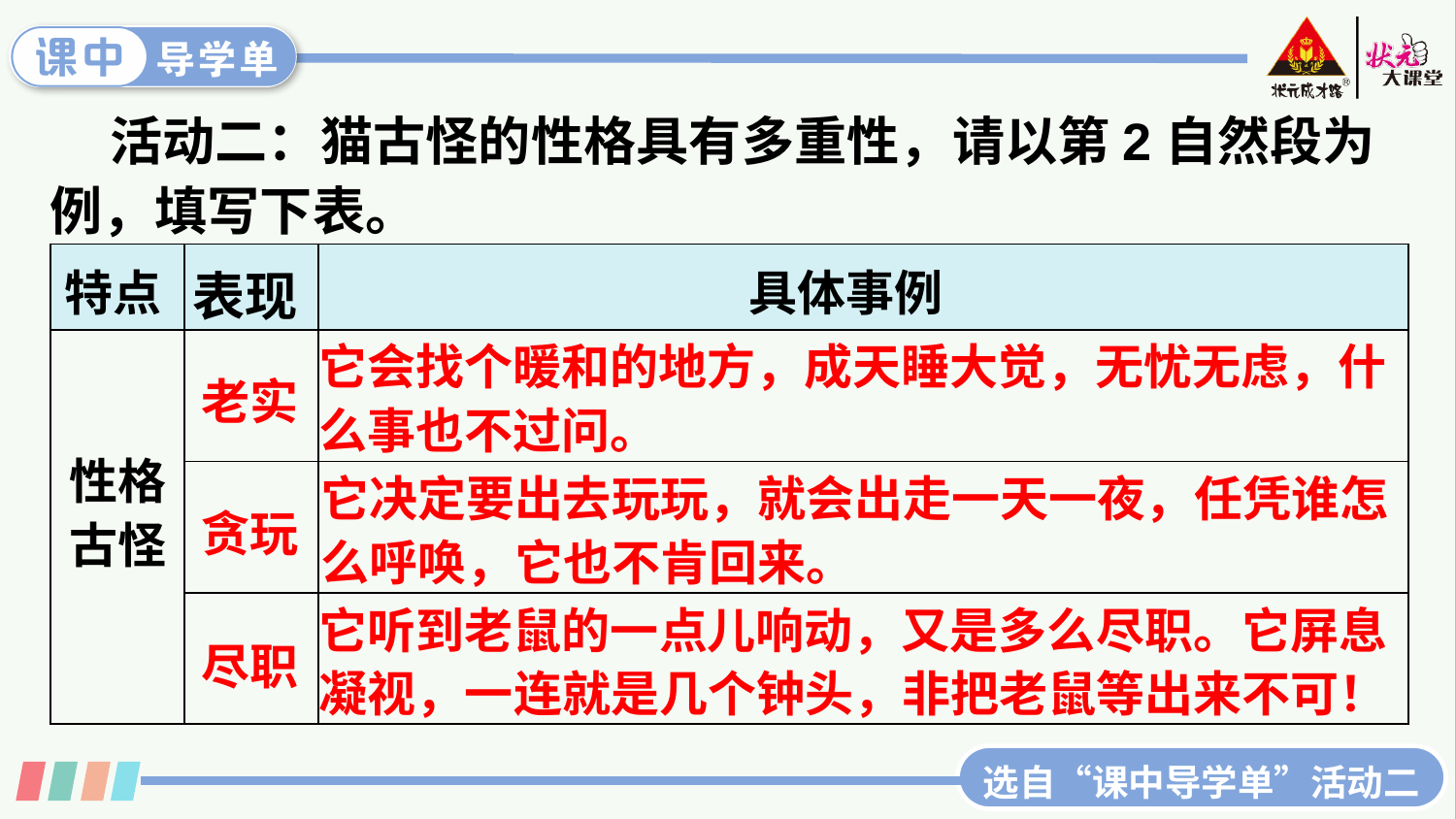

活动二：猫古怪的性格具有多重性，请以第2自然段为例，填写下表。
|  |  |  |
| --- | --- | --- |
|  |  |  |
|  |  |  |
|  |  |  |
特点
表现
具体事例
它会找个暖和的地方，成天睡大觉，无忧无虑，什么事也不过问。
老实
性格古怪
它决定要出去玩玩，就会出走一天一夜，任凭谁怎么呼唤，它也不肯回来。
贪玩
它听到老鼠的一点儿响动，又是多么尽职。它屏息凝视，一连就是几个钟头，非把老鼠等出来不可！
尽职
选自“课中导学单”活动二